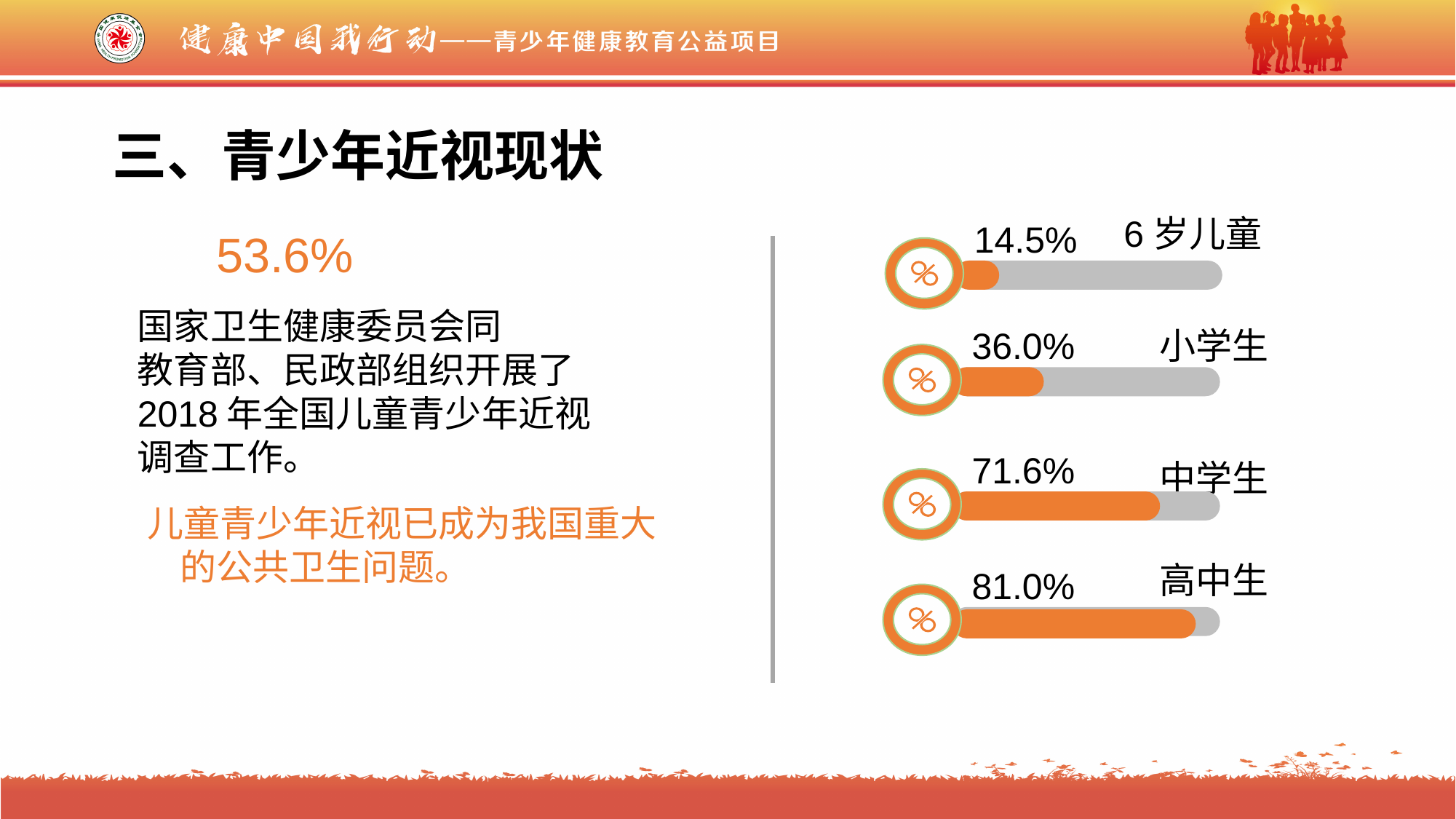

三、青少年近视现状
6岁儿童
14.5%

36.0%

71.6%

81.0%

小学生
中学生
高中生
53.6%
国家卫生健康委员会同
教育部、民政部组织开展了2018年全国儿童青少年近视调查工作。
儿童青少年近视已成为我国重大     的公共卫生问题。